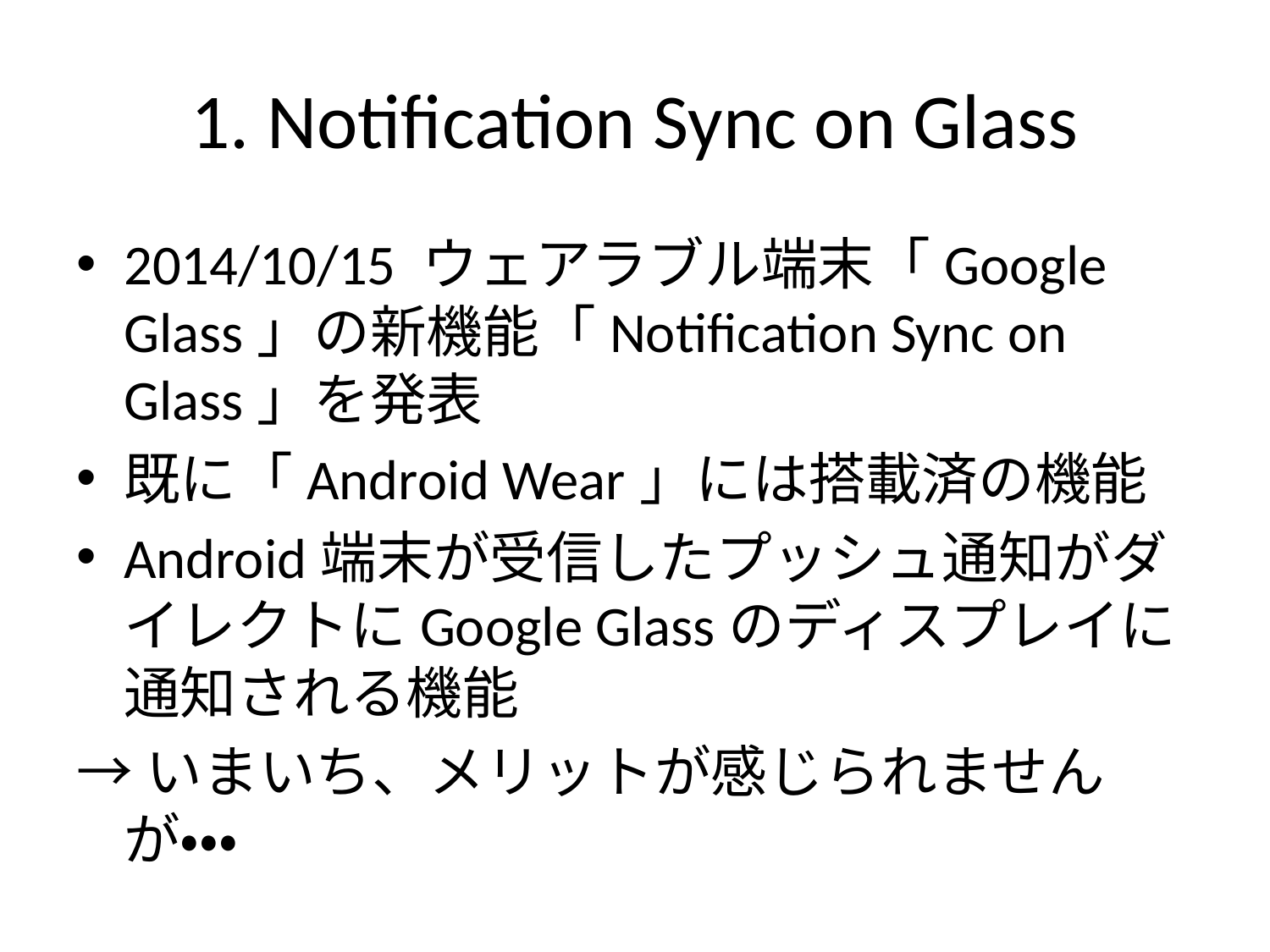

# 1. Notification Sync on Glass
2014/10/15 ウェアラブル端末「Google Glass」の新機能「Notification Sync on Glass」を発表
既に「Android Wear」には搭載済の機能
Android端末が受信したプッシュ通知がダイレクトにGoogle Glassのディスプレイに通知される機能
→いまいち、メリットが感じられませんが・・・